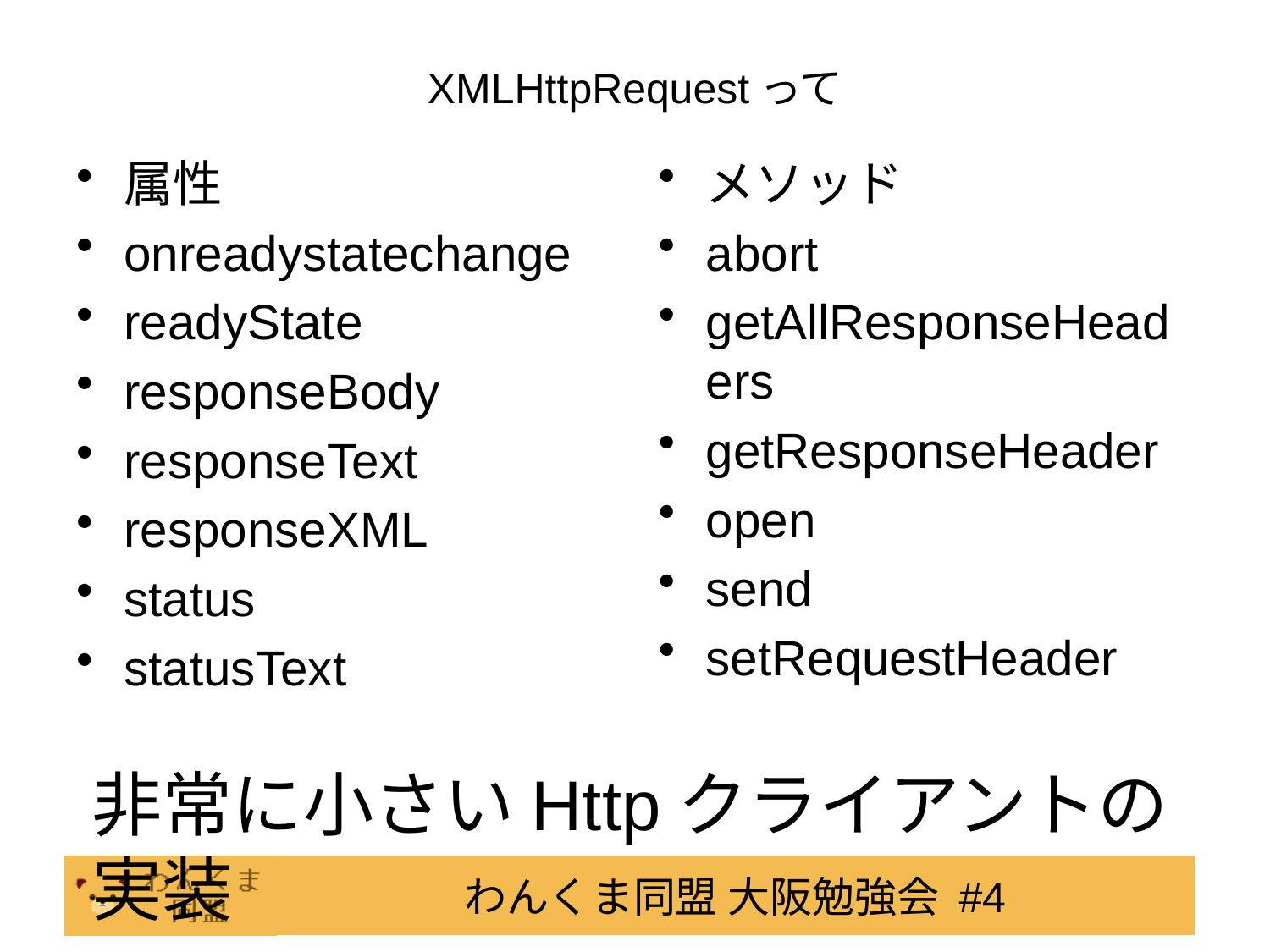

# XMLHttpRequestって
属性
onreadystatechange
readyState
responseBody
responseText
responseXML
status
statusText

メソッド
abort
getAllResponseHeaders
getResponseHeader
open
send
setRequestHeader
非常に小さいHttpクライアントの実装